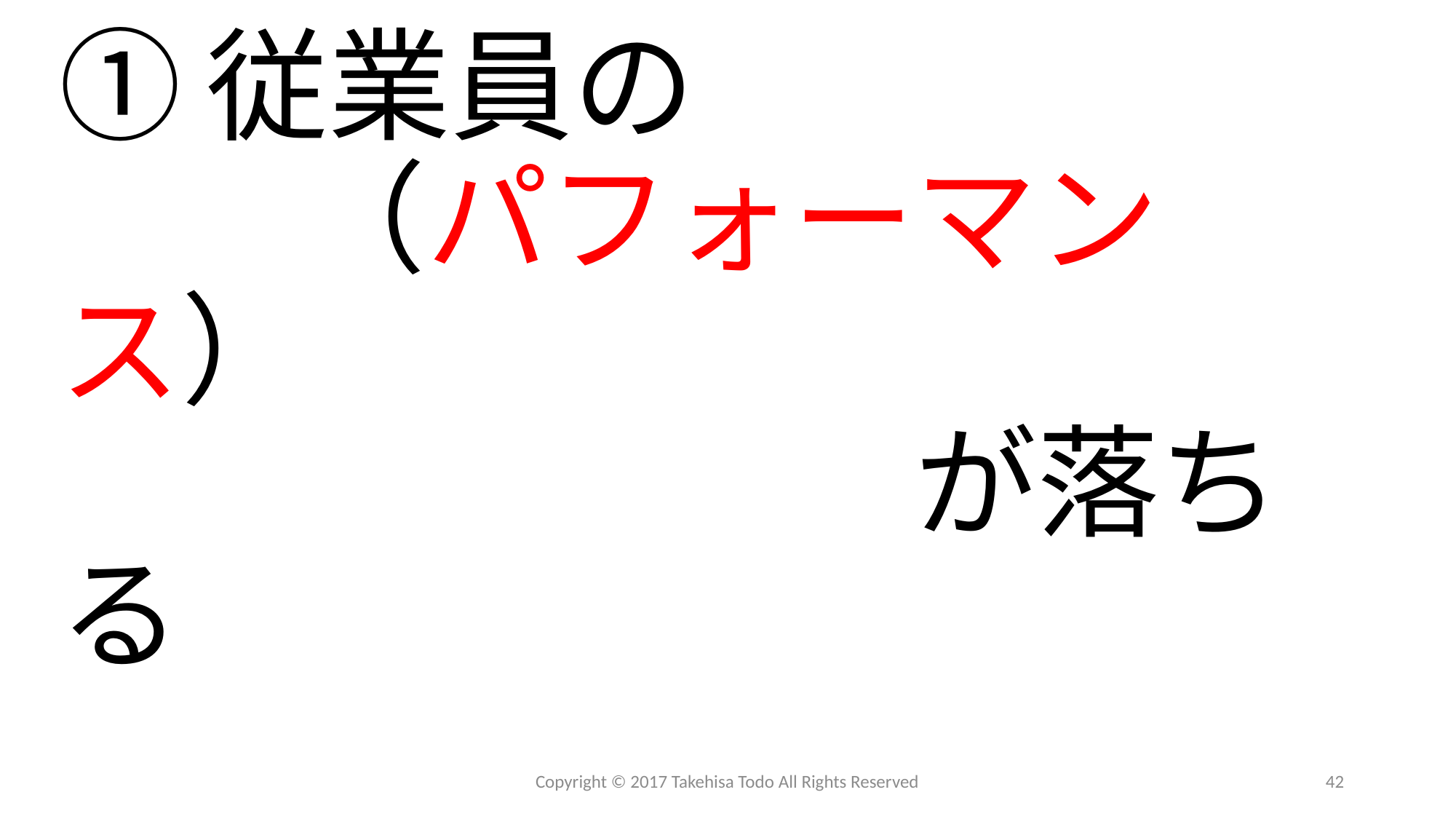

# ①従業員の 　　（パフォーマンス） 　　　　　　　が落ちる
Copyright © 2017 Takehisa Todo All Rights Reserved
42